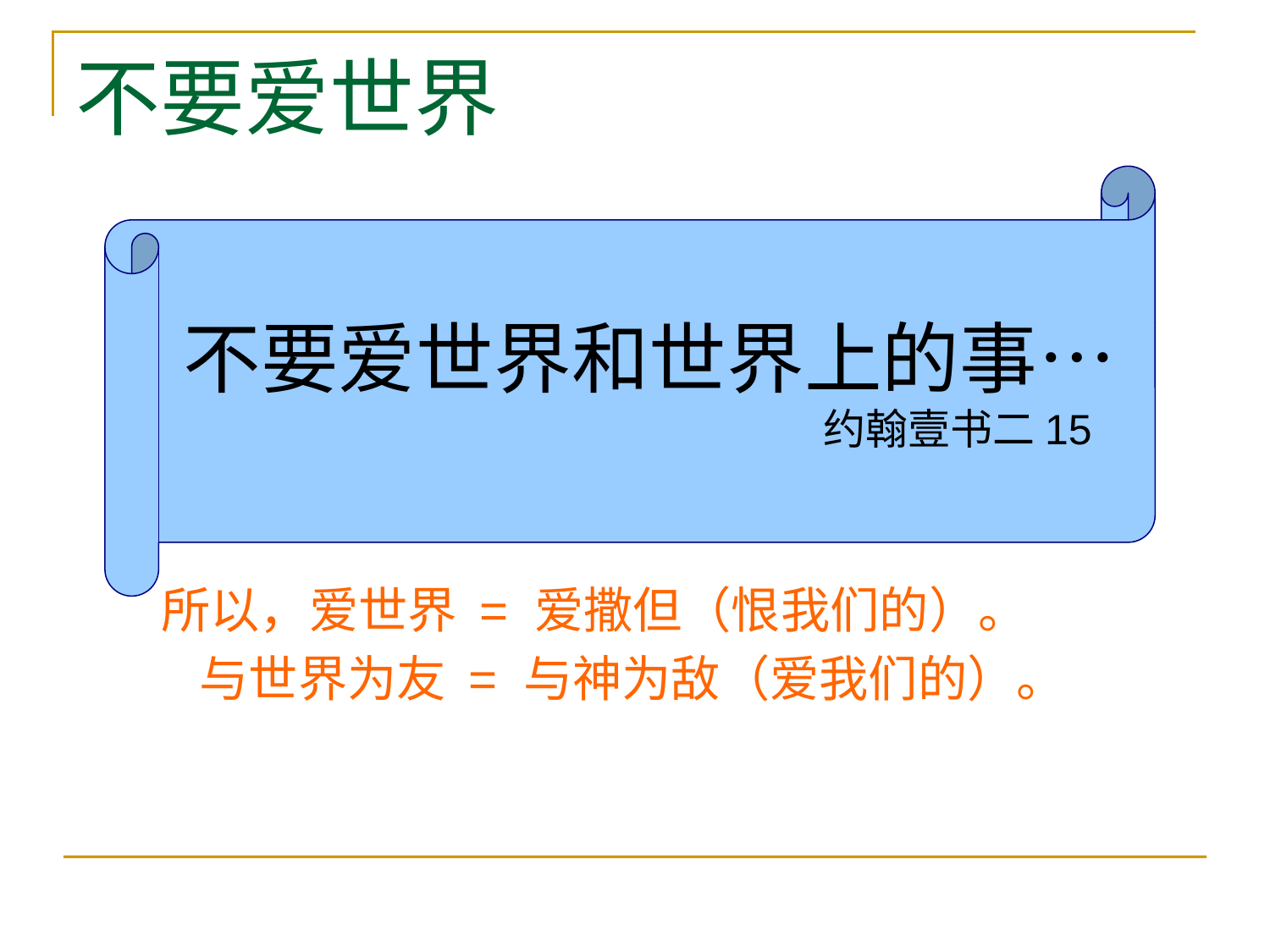

# 不要爱世界
不要爱世界和世界上的事…
约翰壹书二15

       雅四4：   岂不知与世俗为友，就是与神为敌麽。所以凡想要与世俗为友的，就是与神为敌了。

    加二20： …他（神）是爱我，为我舍己。

       所以，爱世界 = 爱撒但（恨我们的）。
          与世界为友 = 与神为敌（爱我们的）。